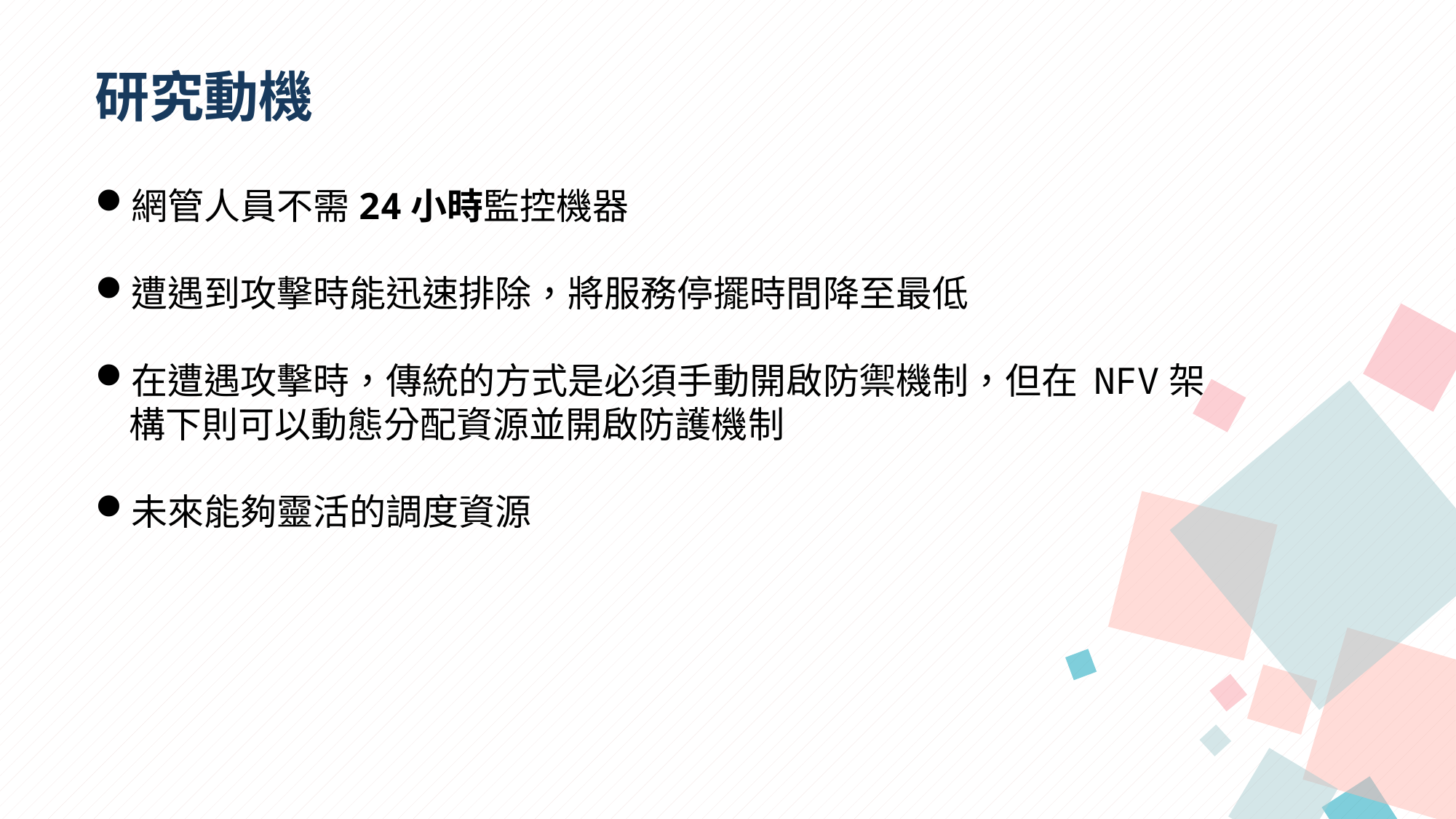

研究動機
網管人員不需24小時監控機器

遭遇到攻擊時能迅速排除，將服務停擺時間降至最低

在遭遇攻擊時，傳統的方式是必須手動開啟防禦機制，但在 NFV架構下則可以動態分配資源並開啟防護機制

未來能夠靈活的調度資源